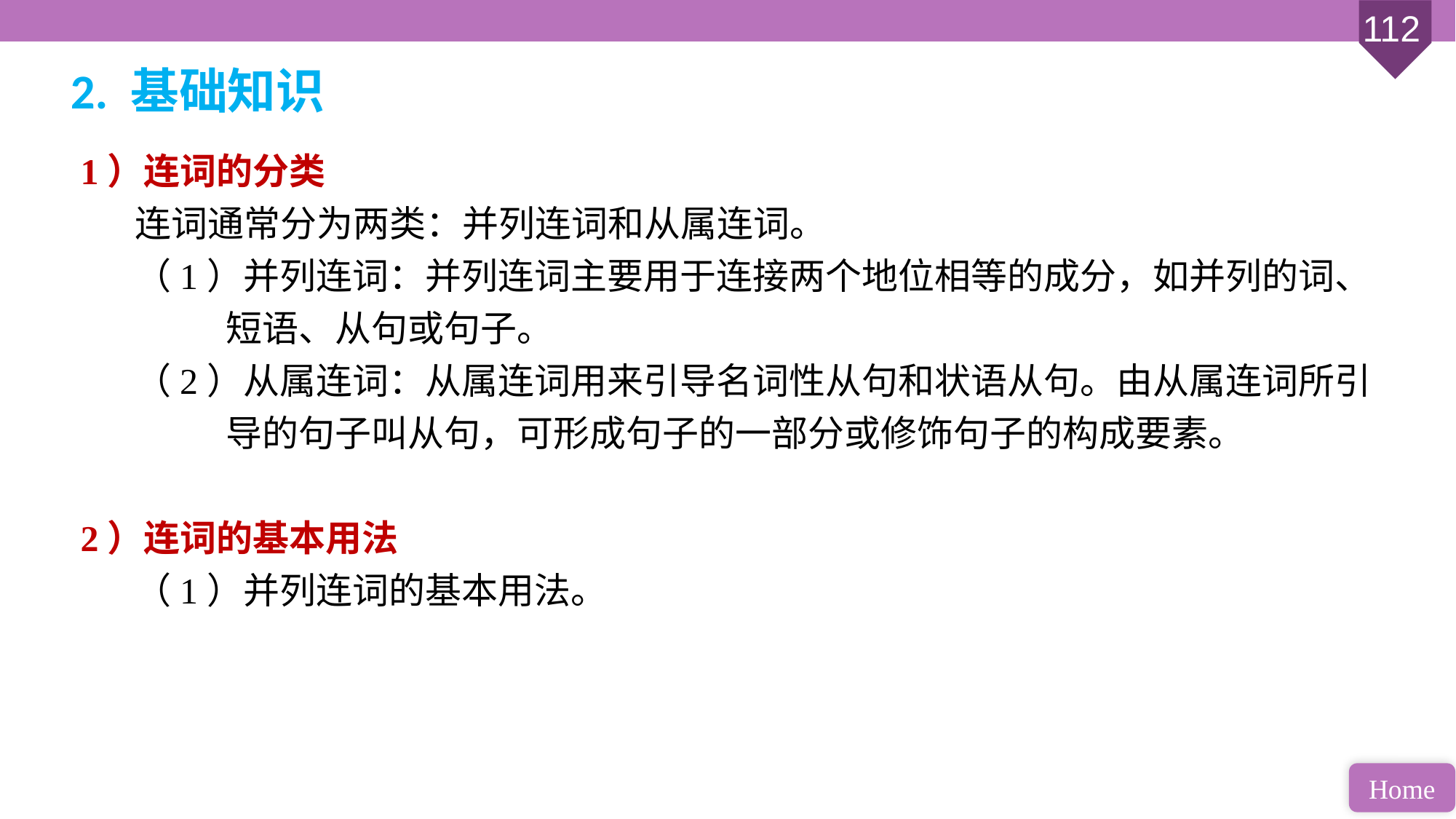

2. 基础知识
1）连词的分类
连词通常分为两类：并列连词和从属连词。
（1）并列连词：并列连词主要用于连接两个地位相等的成分，如并列的词、
          短语、从句或句子。
（2）从属连词：从属连词用来引导名词性从句和状语从句。由从属连词所引
          导的句子叫从句，可形成句子的一部分或修饰句子的构成要素。

2）连词的基本用法
（1）并列连词的基本用法。